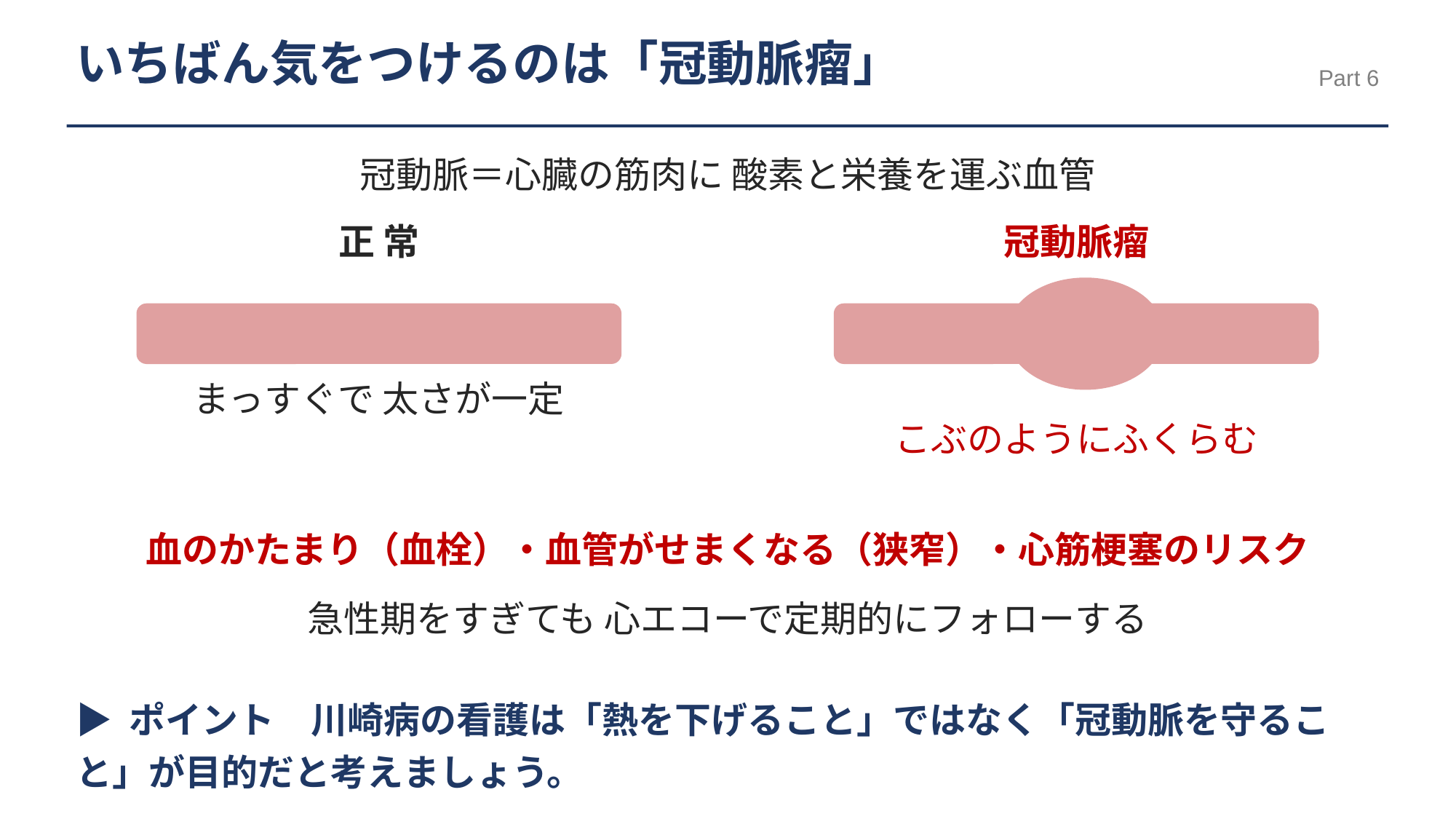

いちばん気をつけるのは「冠動脈瘤」
Part 6

冠動脈＝心臓の筋肉に 酸素と栄養を運ぶ血管
正 常
冠動脈瘤

まっすぐで 太さが一定
こぶのようにふくらむ
血のかたまり（血栓）・血管がせまくなる（狭窄）・心筋梗塞のリスク
急性期をすぎても 心エコーで定期的にフォローする
▶ ポイント　川崎病の看護は「熱を下げること」ではなく「冠動脈を守ること」が目的だと考えましょう。